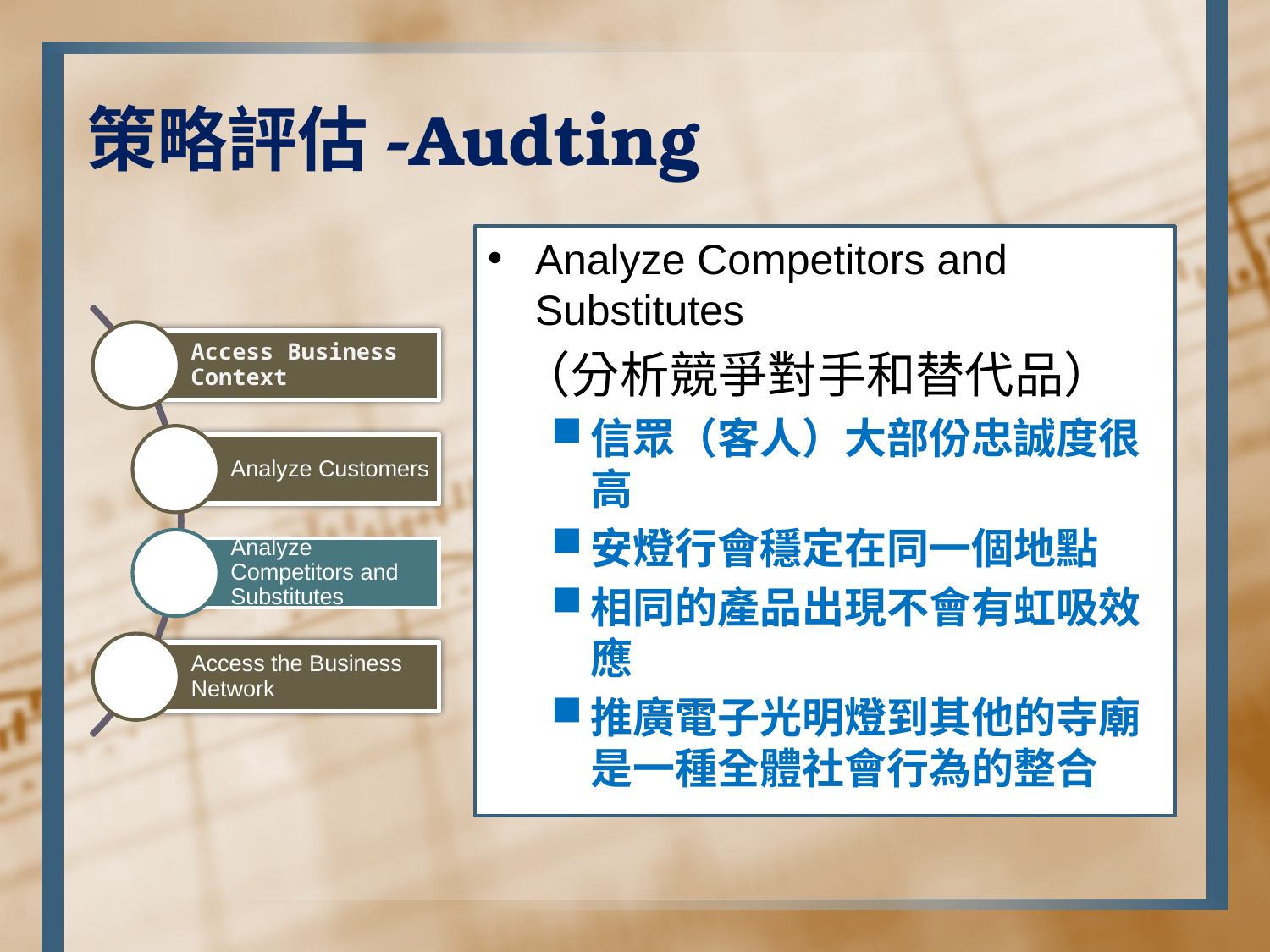

# 策略評估-Audting
Access Business Context
Analyze Customers
Analyze Competitors and Substitutes
Access the Business Network
Analyze Competitors and Substitutes
  （分析競爭對手和替代品）
信眾（客人）大部份忠誠度很高
安燈行會穩定在同一個地點
相同的產品出現不會有虹吸效應
推廣電子光明燈到其他的寺廟是一種全體社會行為的整合